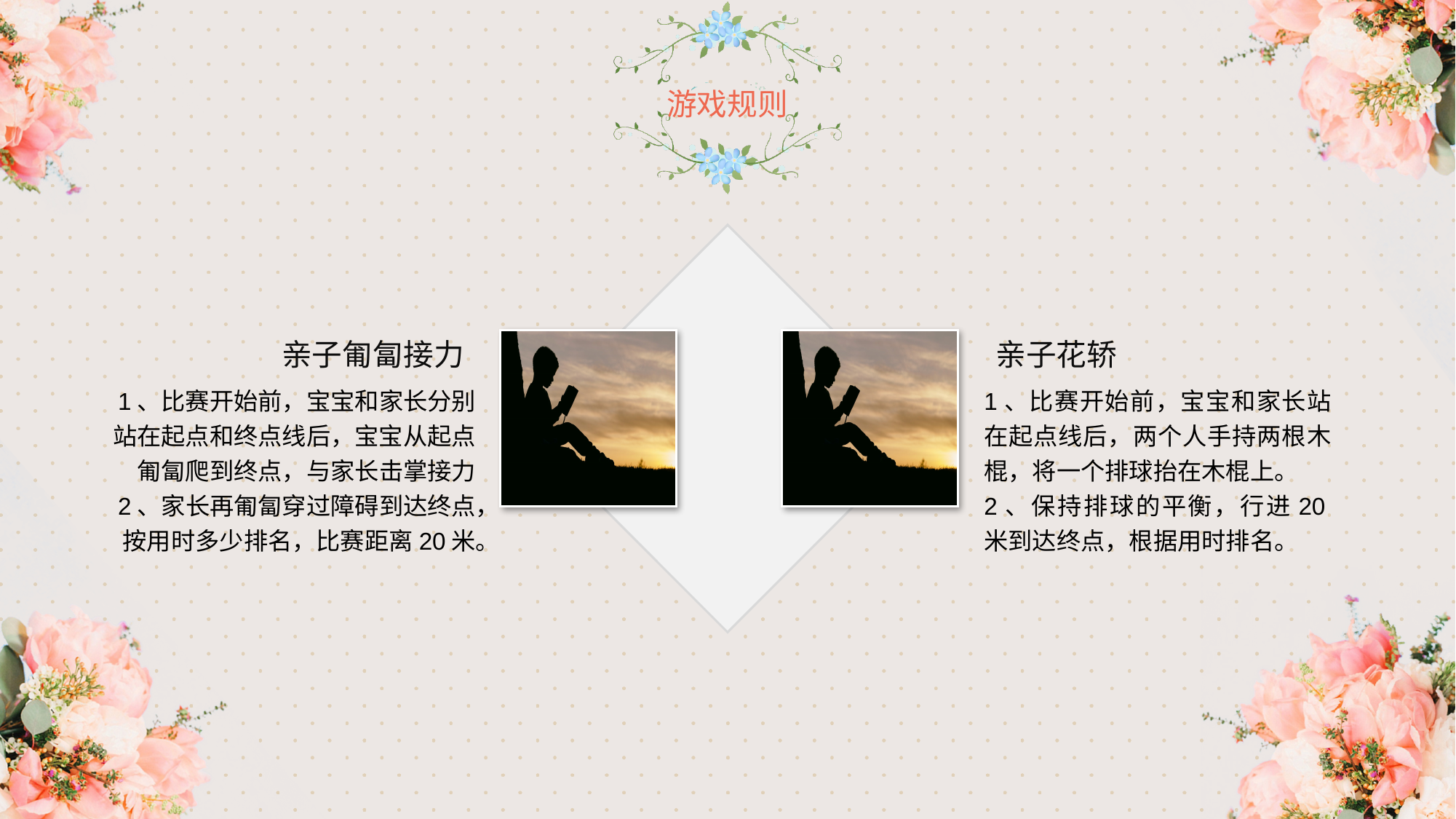

亲子匍匐接力
亲子花轿

1、比赛开始前，宝宝和家长站在起点线后，两个人手持两根木棍，将一个排球抬在木棍上。
2、保持排球的平衡，行进20米到达终点，根据用时排名。
1、比赛开始前，宝宝和家长分别站在起点和终点线后，宝宝从起点匍匐爬到终点，与家长击掌接力
2、家长再匍匐穿过障碍到达终点，按用时多少排名，比赛距离20米。